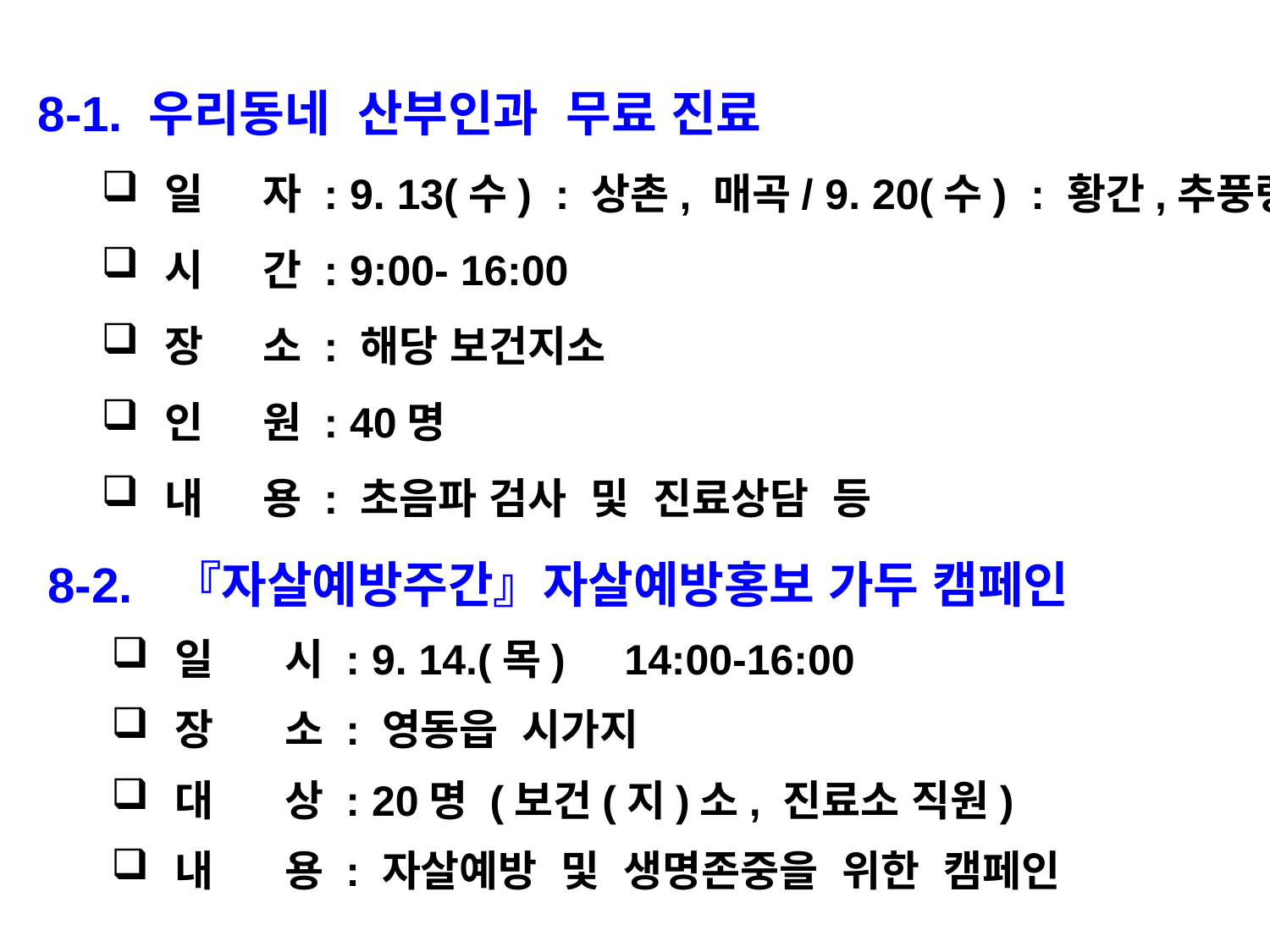

8-1. 우리동네  산부인과  무료 진료
일     자 : 9. 13(수)  : 상촌, 매곡/ 9. 20(수)  : 황간,추풍령
시     간 : 9:00- 16:00
장     소 : 해당 보건지소
인     원 : 40명
내     용 : 초음파 검사  및  진료상담  등

8-2.  『자살예방주간』자살예방홍보 가두 캠페인
일      시 : 9. 14.(목)     14:00-16:00
장      소 : 영동읍  시가지
대      상 : 20명 (보건(지)소, 진료소 직원)
내      용 : 자살예방  및  생명존중을  위한  캠페인